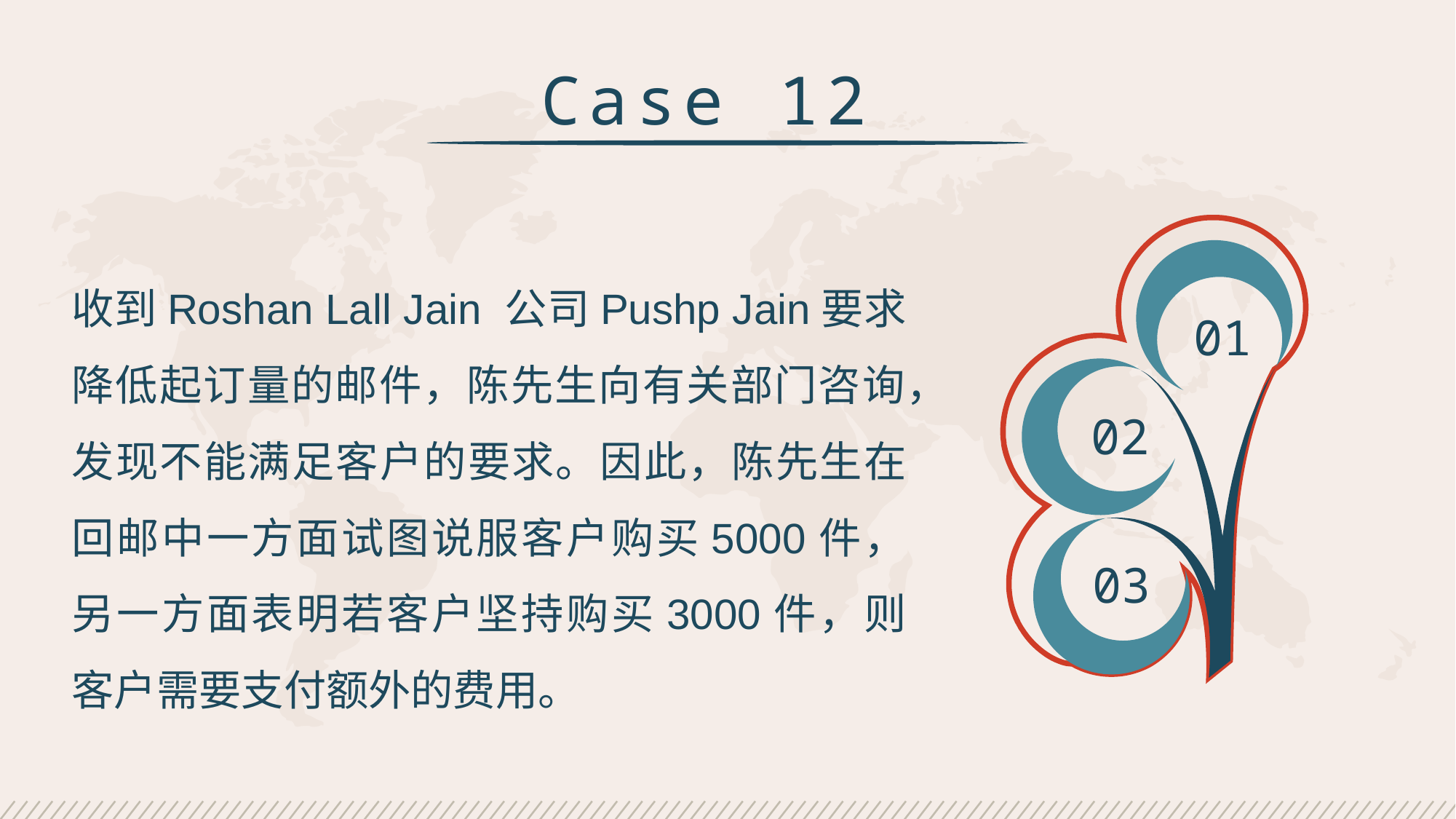

Case 12

收到Roshan Lall Jain 公司Pushp Jain要求降低起订量的邮件，陈先生向有关部门咨询，发现不能满足客户的要求。因此，陈先生在回邮中一方面试图说服客户购买5000件，另一方面表明若客户坚持购买3000件，则客户需要支付额外的费用。
01
02
03